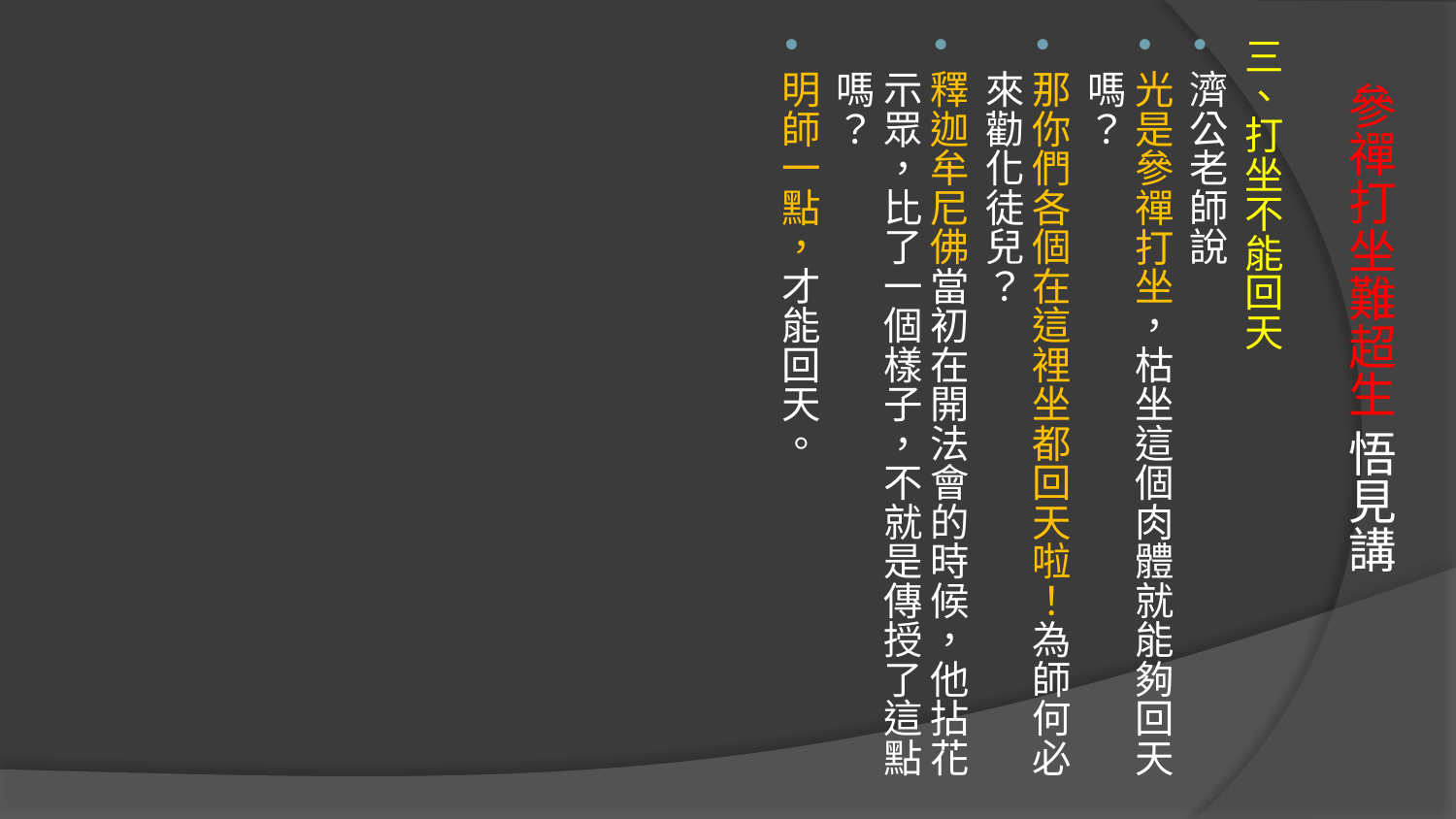

三、打坐不能回天
濟公老師說
光是參禪打坐，枯坐這個肉體就能夠回天嗎？
那你們各個在這裡坐都回天啦！為師何必來勸化徒兒？
釋迦牟尼佛當初在開法會的時候，他拈花示眾，比了一個樣子，不就是傳授了這點嗎？
明師一點，才能回天。

# 參禪打坐難超生 悟見講